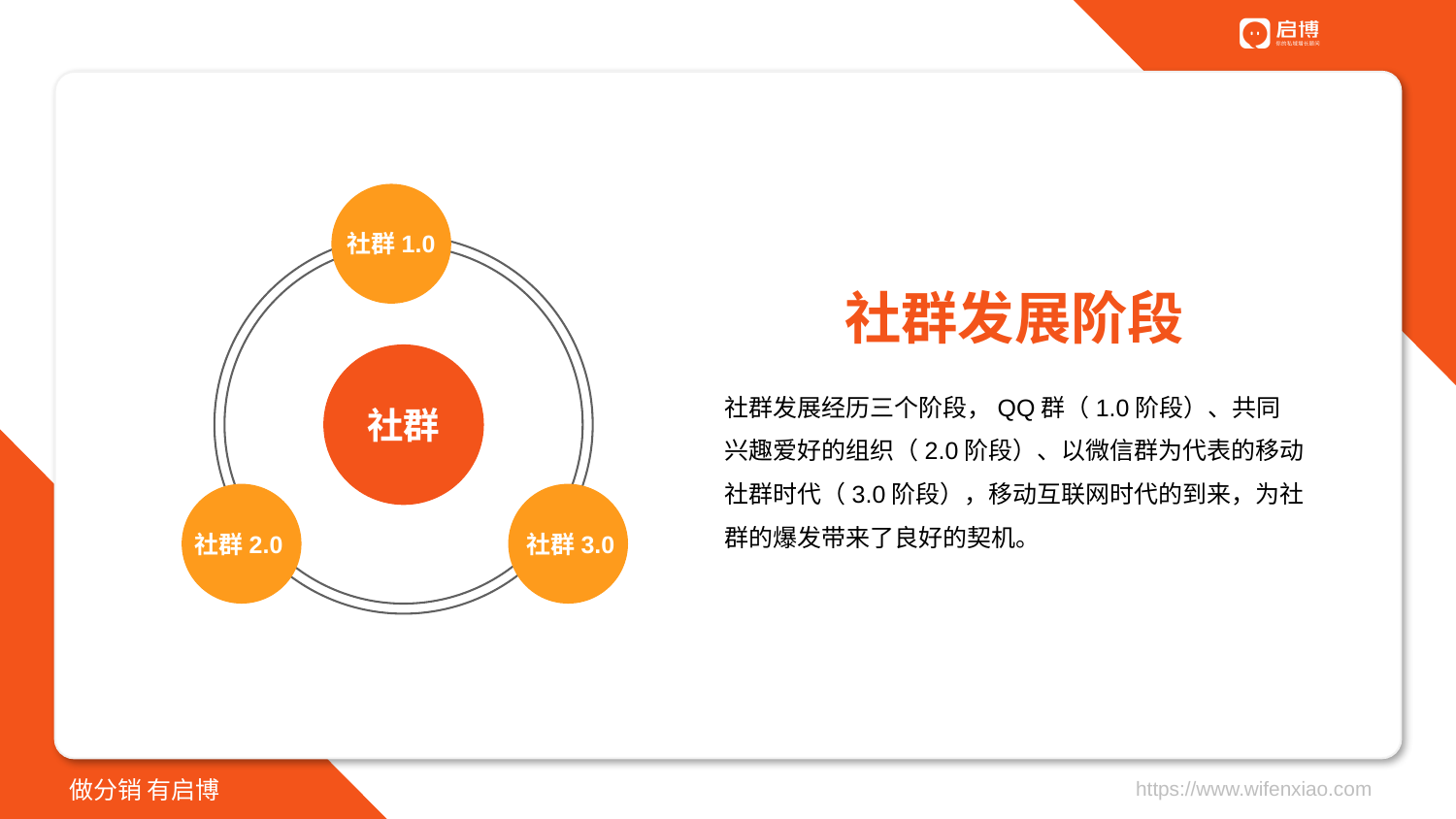

社群1.0

社群

社群2.0
社群3.0
社群发展阶段
社群发展经历三个阶段，QQ群（1.0阶段）、共同兴趣爱好的组织（2.0阶段）、以微信群为代表的移动社群时代（3.0阶段），移动互联网时代的到来，为社群的爆发带来了良好的契机。